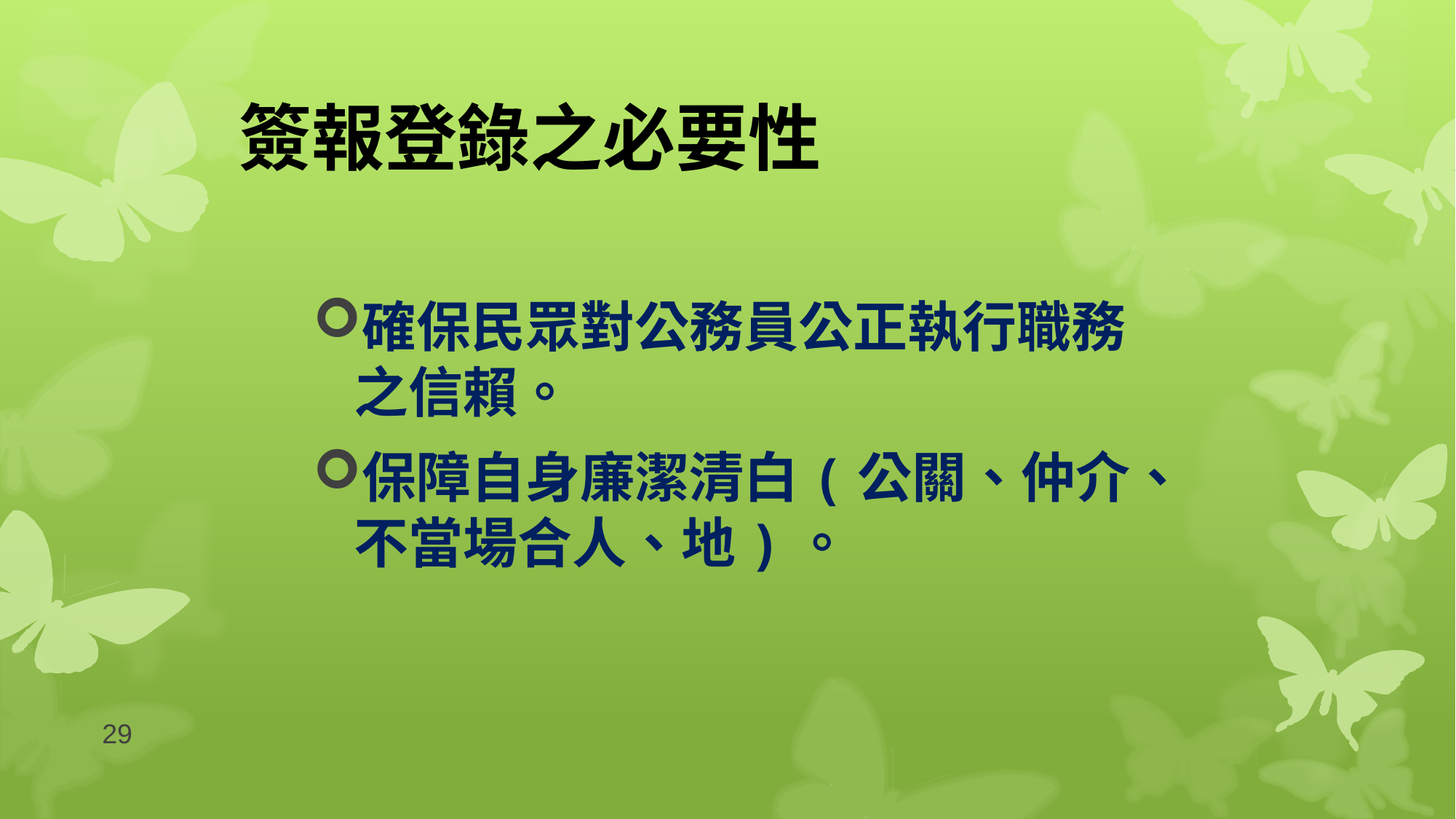

# 簽報登錄之必要性
確保民眾對公務員公正執行職務之信賴。
保障自身廉潔清白(公關、仲介、不當場合人、地)。
29